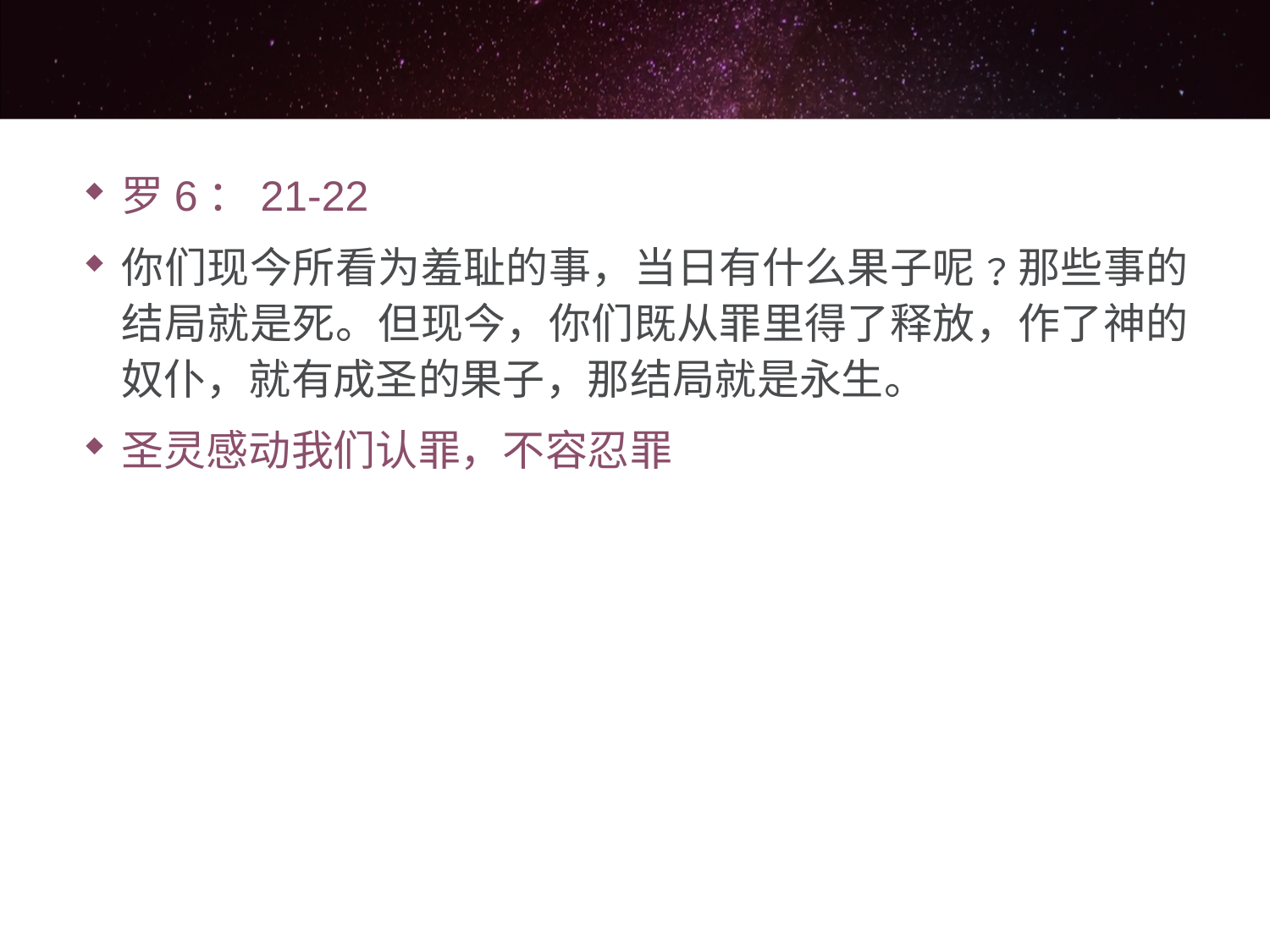

#
罗6：21-22
你们现今所看为羞耻的事，当日有什么果子呢﹖那些事的结局就是死。但现今，你们既从罪里得了释放，作了神的奴仆，就有成圣的果子，那结局就是永生。
圣灵感动我们认罪，不容忍罪